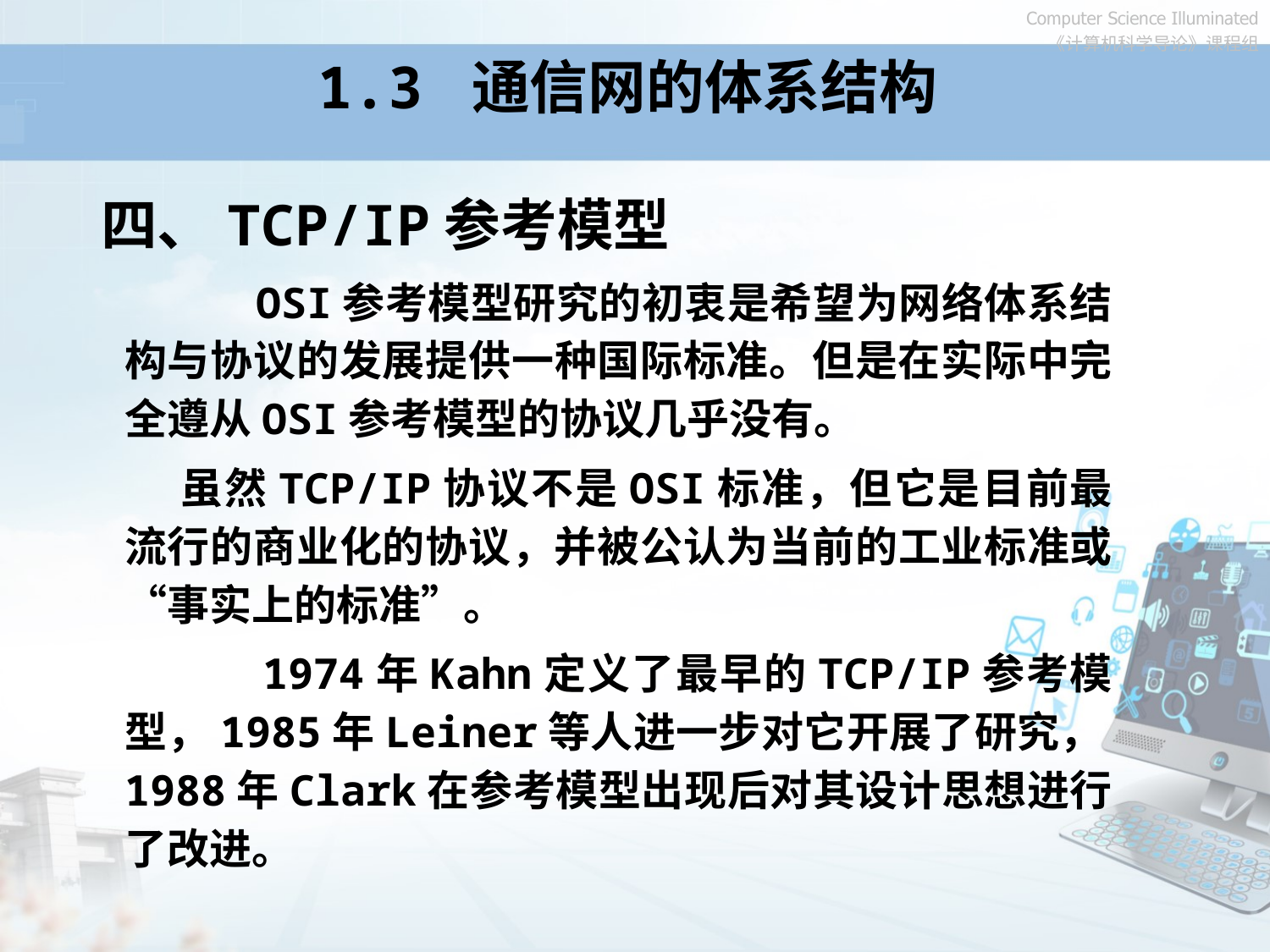

# 1.3 通信网的体系结构
四、TCP/IP参考模型
      OSI参考模型研究的初衷是希望为网络体系结构与协议的发展提供一种国际标准。但是在实际中完全遵从OSI参考模型的协议几乎没有。
      虽然TCP/IP协议不是OSI标准，但它是目前最流行的商业化的协议，并被公认为当前的工业标准或“事实上的标准”。
      1974年Kahn定义了最早的TCP/IP参考模型，1985年Leiner等人进一步对它开展了研究，1988年Clark在参考模型出现后对其设计思想进行了改进。